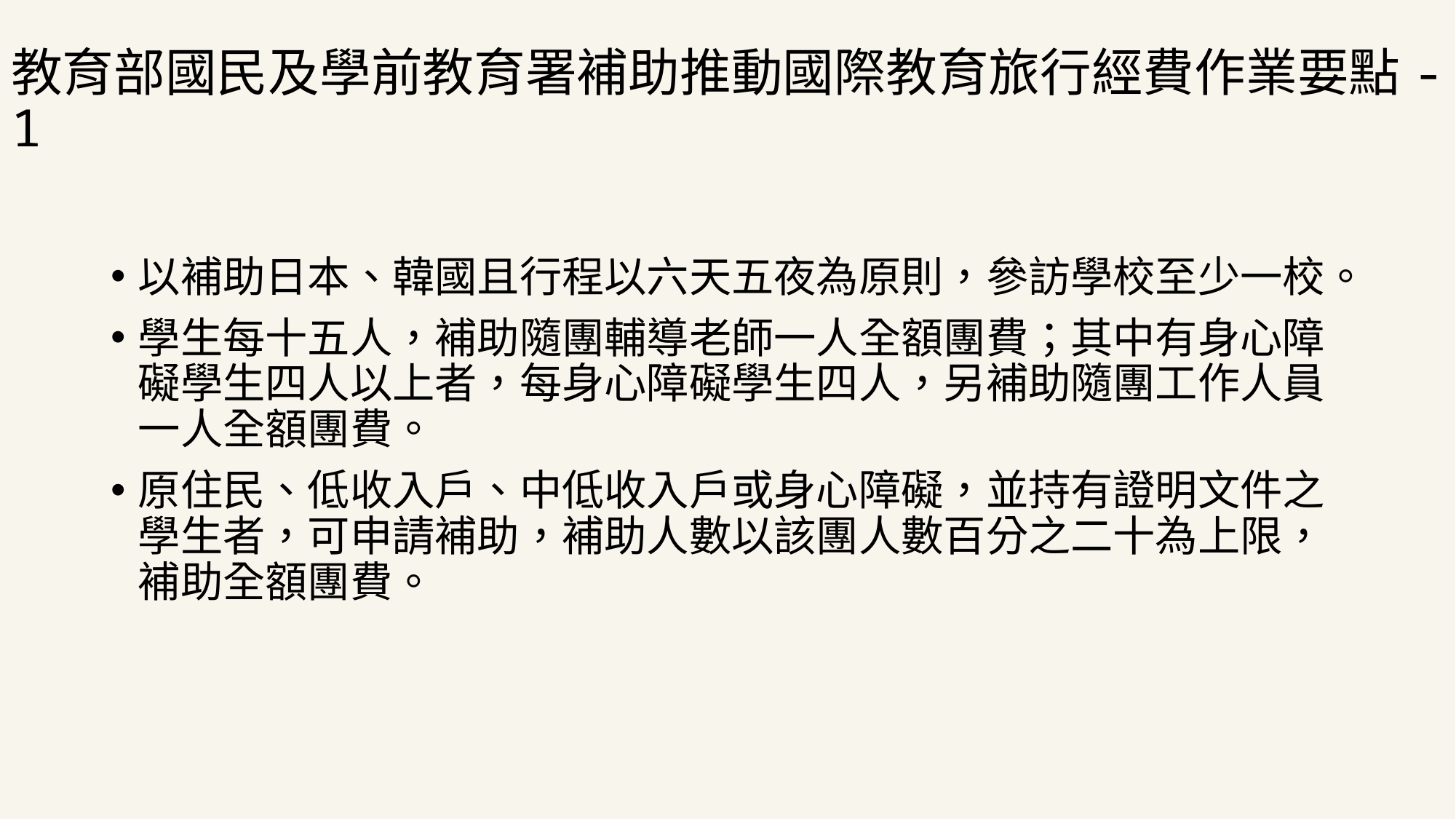

# 教育部國民及學前教育署補助推動國際教育旅行經費作業要點-1
以補助日本、韓國且行程以六天五夜為原則，參訪學校至少一校。
學生每十五人，補助隨團輔導老師一人全額團費；其中有身心障礙學生四人以上者，每身心障礙學生四人，另補助隨團工作人員一人全額團費。
原住民、低收入戶、中低收入戶或身心障礙，並持有證明文件之學生者，可申請補助，補助人數以該團人數百分之二十為上限，補助全額團費。